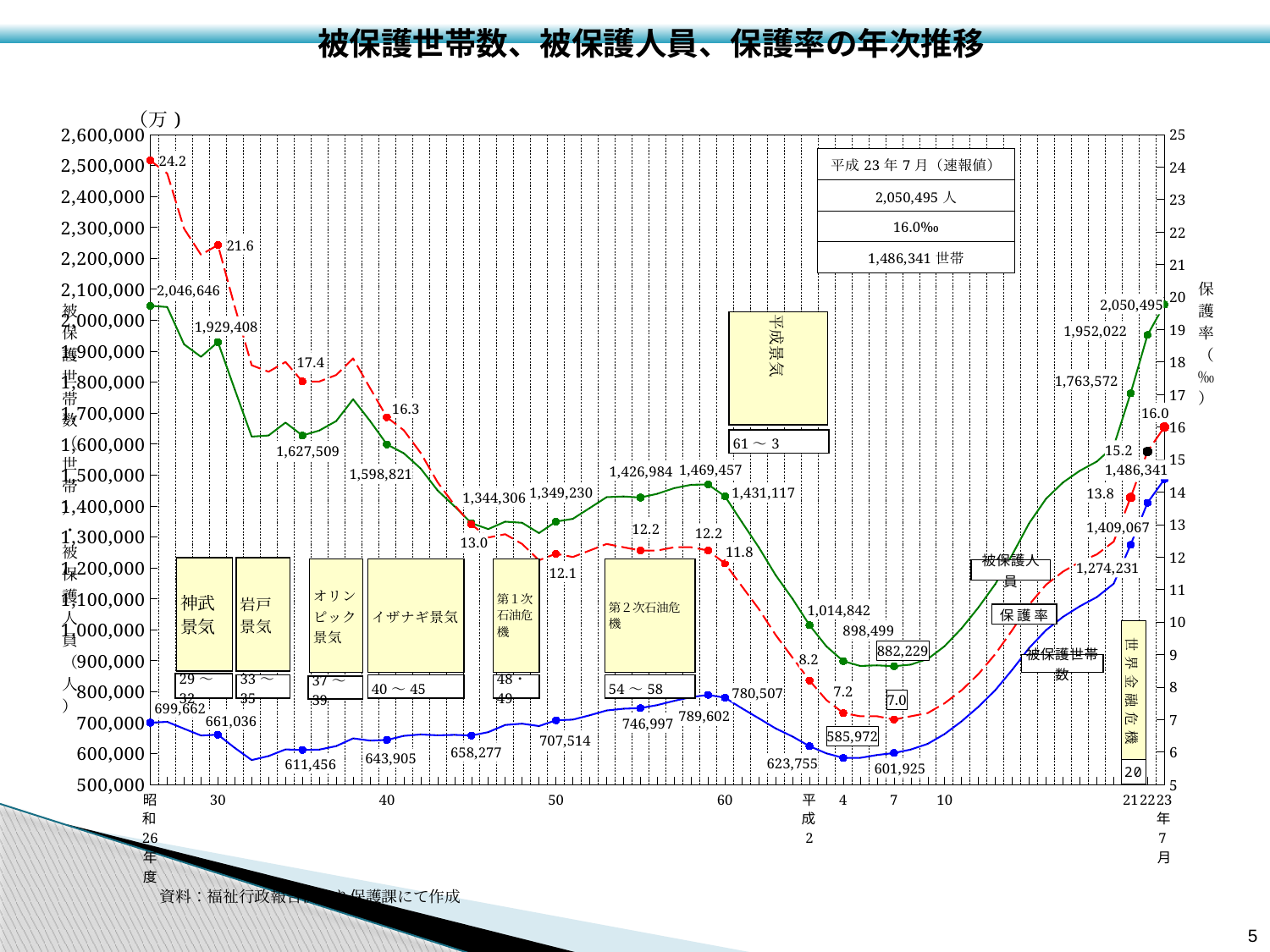

被保護世帯数、被保護人員、保護率の年次推移

### Chart

| Category | 被保護世帯数 | 被保護実人員 | 保護率 |
|---|---|---|---|
| 昭和26年度 | 699662.0 | 2046646.0 | 24.2 |
|  | 702450.0 | 2042550.0 | 23.8 |
|  | 680289.0 | 1922060.0 | 22.1 |
|  | 658321.0 | 1881687.0 | 21.3 |
| 30 | 661036.0 | 1929408.0 | 21.6 |
|  | 618301.0 | 1775971.0 | 19.7 |
|  | 579037.0 | 1623744.0 | 17.9 |
|  | 591907.0 | 1627571.0 | 17.7 |
|  | 613532.0 | 1669180.0 | 18.0 |
|  | 611456.0 | 1627509.0 | 17.4 |
|  | 612666.0 | 1643445.0 | 17.4 |
|  | 624012.0 | 1674001.0 | 17.6 |
|  | 649073.0 | 1744639.0 | 18.11000000000003 |
|  | 641869.0 | 1674661.0 | 17.2 |
| 40 | 643905.0 | 1598821.0 | 16.3 |
|  | 657193.0 | 1570054.0 | 15.9 |
|  | 661647.0 | 1520733.0 | 15.2 |
|  | 659096.0 | 1449970.0 | 14.3 |
|  | 660509.0 | 1398725.0 | 13.6 |
|  | 658277.0 | 1344306.0 | 13.0 |
|  | 669354.0 | 1325218.0 | 12.6 |
|  | 692378.0 | 1349000.0 | 12.7 |
|  | 696540.0 | 1345549.0 | 12.4 |
|  | 688736.0 | 1312339.0 | 11.9 |
| 50 | 707514.0 | 1349230.0 | 12.1 |
|  | 709613.0 | 1358316.0 | 12.0 |
|  | 723587.0 | 1393128.0 | 12.2 |
|  | 739244.0 | 1428261.0 | 12.4 |
|  | 744841.0 | 1430488.0 | 12.3 |
|  | 746997.0 | 1426984.0 | 12.2 |
|  | 756726.0 | 1439226.0 | 12.2 |
|  | 770388.0 | 1457383.0 | 12.3 |
|  | 782265.0 | 1468245.0 | 12.3 |
|  | 789602.0 | 1469457.0 | 12.2 |
| 60 | 780507.0 | 1431117.0 | 11.8 |
|  | 746355.0 | 1348163.0 | 11.1 |
|  | 713825.0 | 1266126.0 | 10.4 |
|  | 681018.0 | 1176258.0 | 9.6 |
|  | 654915.0 | 1099520.0 | 8.9 |
| 平成2 | 623755.0 | 1014842.0 | 8.200000000000001 |
|  | 600697.0 | 946374.0 | 7.6 |
| 4 | 585972.0 | 898499.0 | 7.2 |
|  | 586106.0 | 883112.0 | 7.1 |
|  | 595407.0 | 884912.0 | 7.1 |
| 7 | 601925.0 | 882229.0 | 7.0 |
|  | 613106.0 | 887450.0 | 7.1 |
|  | 631488.0 | 905589.0 | 7.2 |
| 10 | 663060.0 | 946994.0 | 7.5 |
|  | 704055.0 | 1004472.0 | 7.9 |
|  | 751303.0 | 1072241.0 | 8.4 |
|  | 805169.0 | 1148088.0 | 9.019414285950976 |
|  | 870932.0 | 1242723.0 | 9.751818574175068 |
|  | 941270.0 | 1344327.0 | 10.533909527578182 |
|  | 998887.0 | 1423388.0 | 11.147477816849024 |
|  | 1041508.0 | 1475838.0 | 11.55200538526569 |
|  | 1075820.0 | 1513892.0 | 11.848571652187518 |
|  | 1105274.0 | 1543330.0 | 12.07887548817804 |
|  | 1148766.0 | 1592620.0 | 12.472355355073146 |
| 21 | 1274231.0 | 1763572.0 | 13.830852482158262 |
| 22 | 1410049.0 | 1952063.0 | 15.243703975573368 |
| 23年7月 | 1486341.0 | 2050495.0 | 16.0 |
5